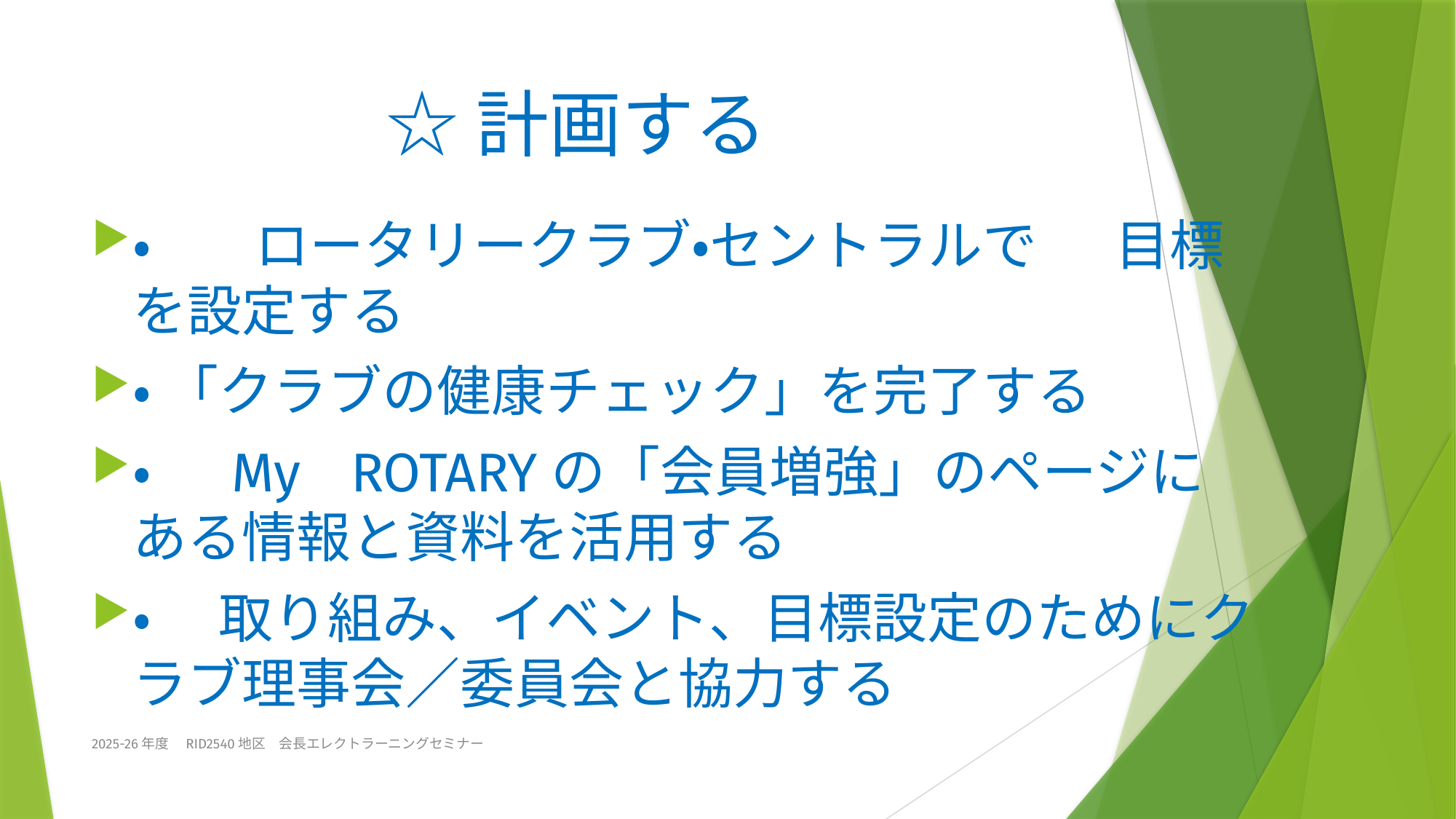

# ☆計画する
•　ロータリークラブ・セントラルで	目標を設定する
•「クラブの健康チェック」を完了する
•　My	ROTARYの「会員増強」のページに	ある情報と資料を活用する
•　取り組み、イベント、目標設定のためにクラブ理事会／委員会と協力する
2025-26年度　RID2540地区　会長エレクトラーニングセミナー